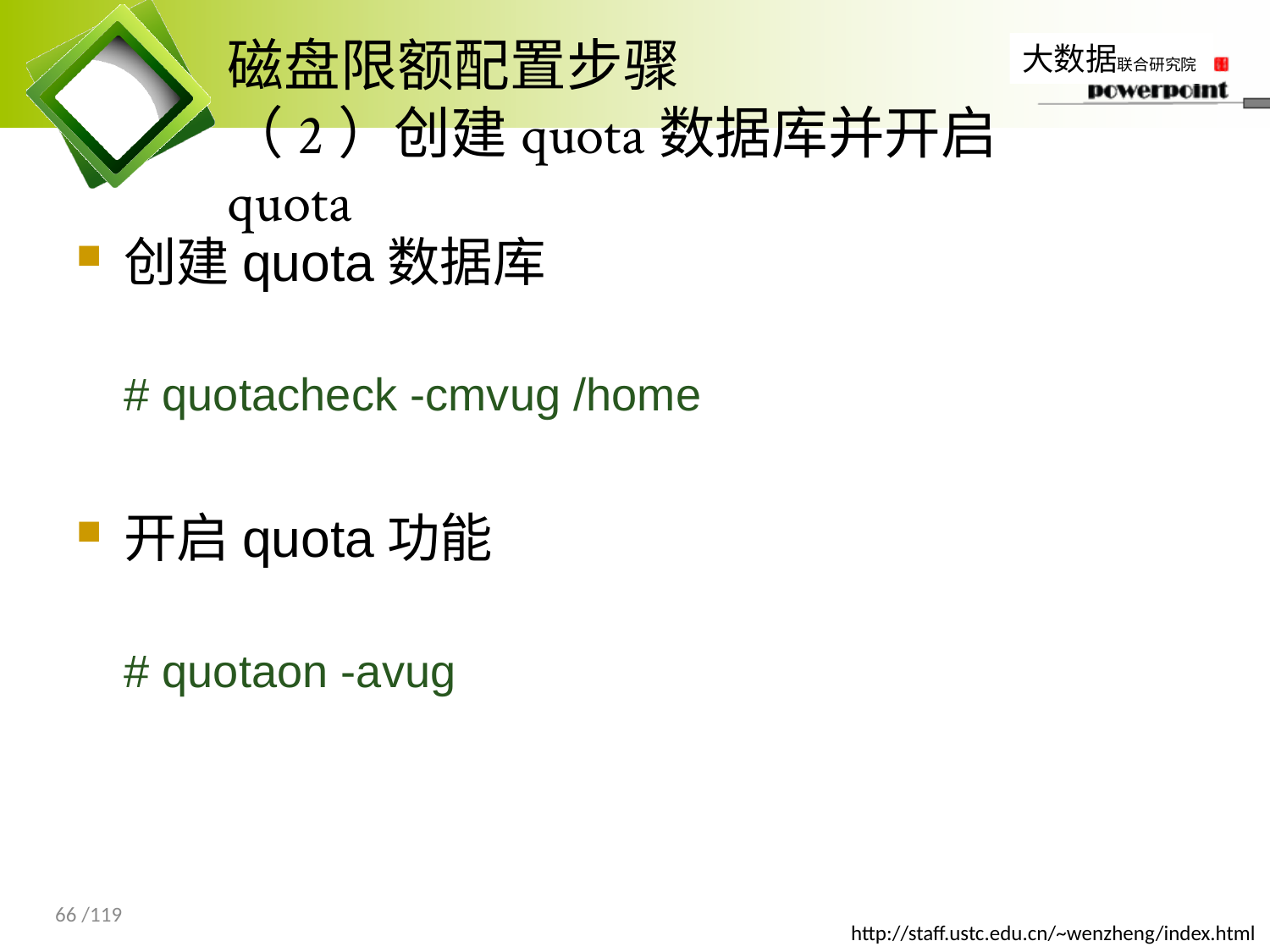

# 磁盘限额配置步骤 （2）创建quota数据库并开启quota

创建quota数据库

# quotacheck -cmvug /home

开启quota功能

# quotaon -avug

66